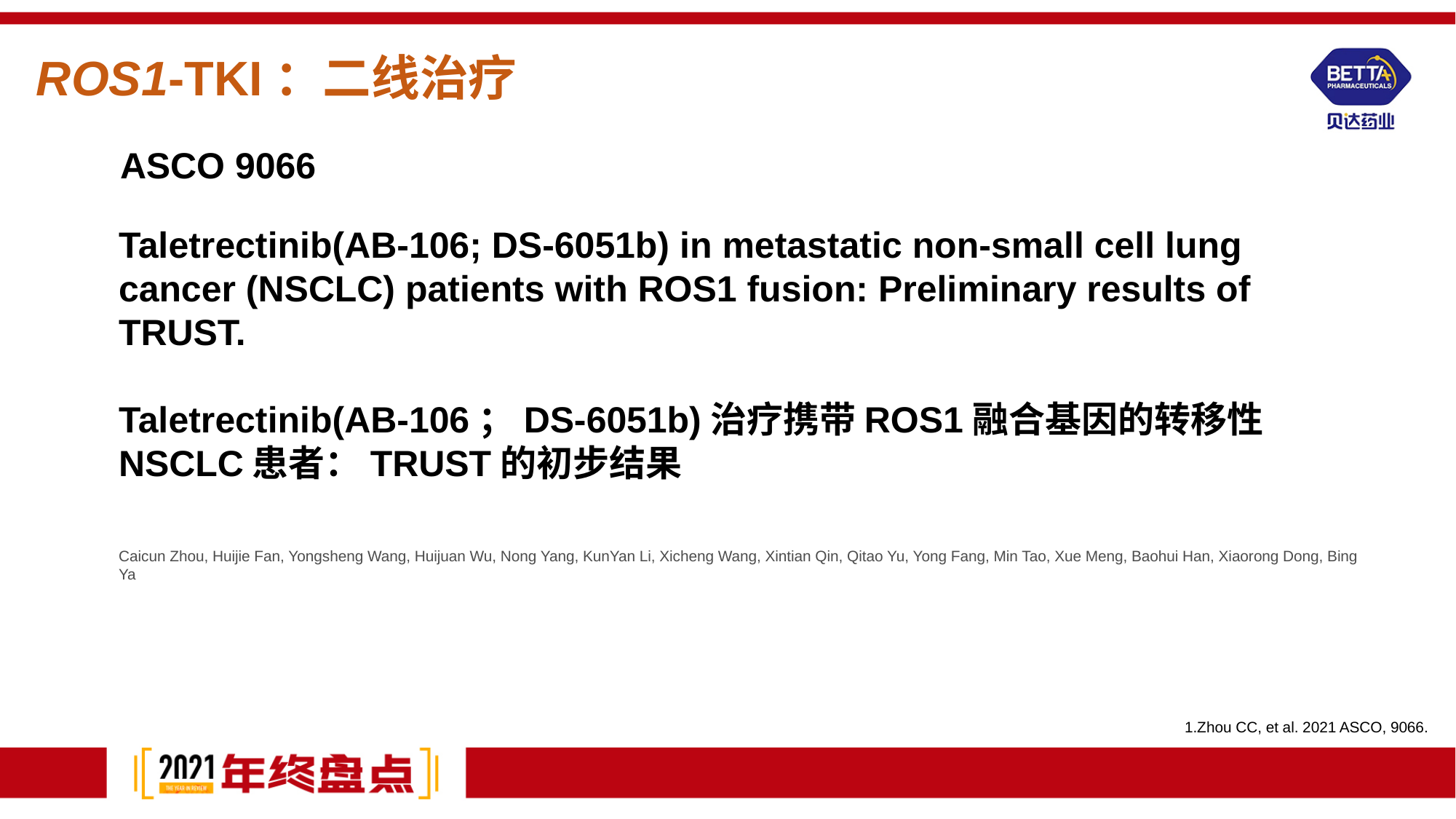

ROS1-TKI：二线治疗
ASCO 9066
Taletrectinib(AB-106; DS-6051b) in metastatic non-small cell lung cancer (NSCLC) patients with ROS1 fusion: Preliminary results of TRUST.

Taletrectinib(AB-106；DS-6051b)治疗携带ROS1融合基因的转移性NSCLC患者：TRUST的初步结果
Caicun Zhou, Huijie Fan, Yongsheng Wang, Huijuan Wu, Nong Yang, KunYan Li, Xicheng Wang, Xintian Qin, Qitao Yu, Yong Fang, Min Tao, Xue Meng, Baohui Han, Xiaorong Dong, Bing Ya
1.Zhou CC, et al. 2021 ASCO, 9066.